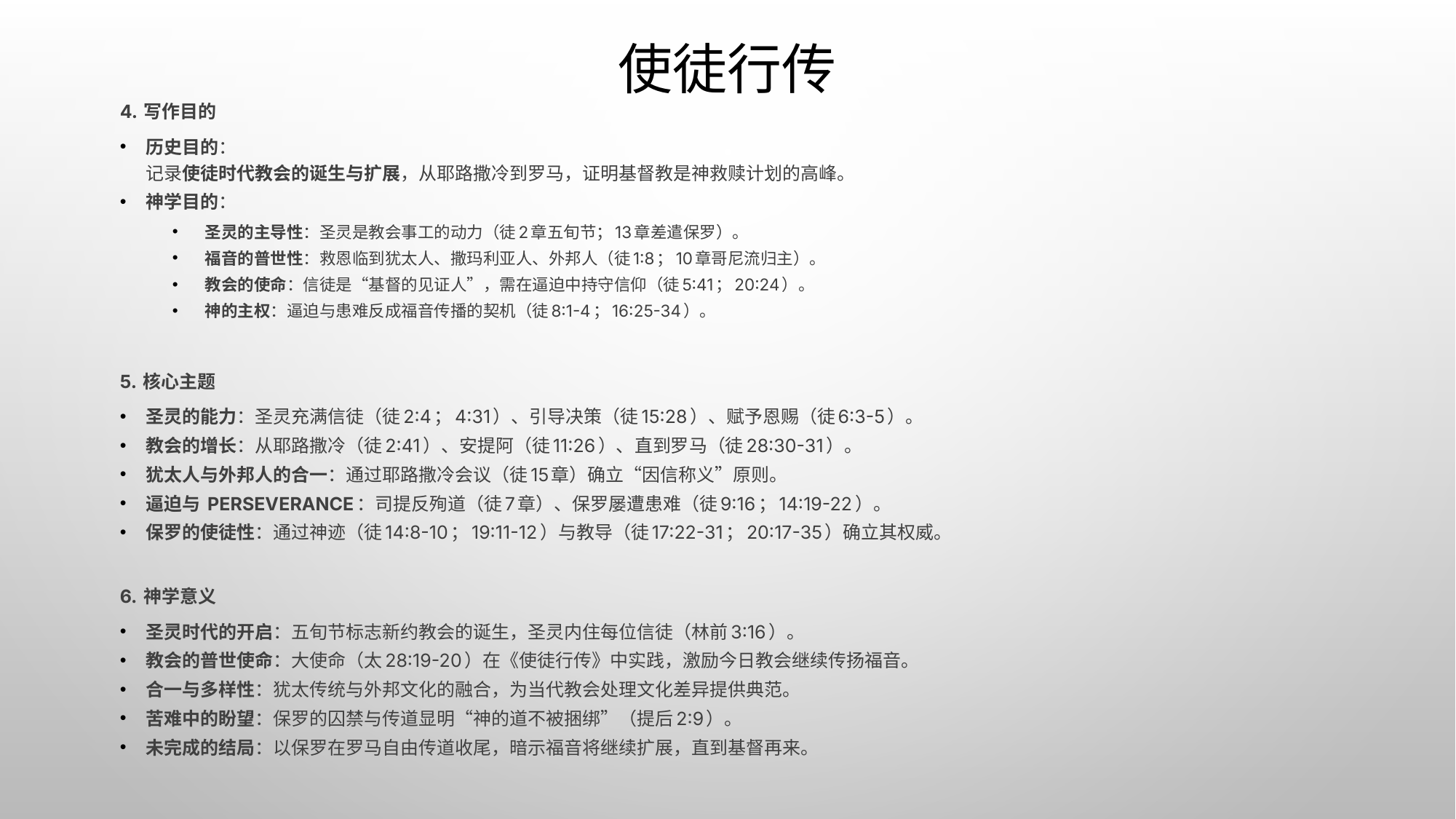

# 使徒行传
4. 写作目的
历史目的：
记录使徒时代教会的诞生与扩展，从耶路撒冷到罗马，证明基督教是神救赎计划的高峰。
神学目的：
圣灵的主导性：圣灵是教会事工的动力（徒2章五旬节；13章差遣保罗）。
福音的普世性：救恩临到犹太人、撒玛利亚人、外邦人（徒1:8；10章哥尼流归主）。
教会的使命：信徒是“基督的见证人”，需在逼迫中持守信仰（徒5:41；20:24）。
神的主权：逼迫与患难反成福音传播的契机（徒8:1-4；16:25-34）。

5. 核心主题
圣灵的能力：圣灵充满信徒（徒2:4；4:31）、引导决策（徒15:28）、赋予恩赐（徒6:3-5）。
教会的增长：从耶路撒冷（徒2:41）、安提阿（徒11:26）、直到罗马（徒28:30-31）。
犹太人与外邦人的合一：通过耶路撒冷会议（徒15章）确立“因信称义”原则。
逼迫与 perseverance：司提反殉道（徒7章）、保罗屡遭患难（徒9:16；14:19-22）。
保罗的使徒性：通过神迹（徒14:8-10；19:11-12）与教导（徒17:22-31；20:17-35）确立其权威。

6. 神学意义
圣灵时代的开启：五旬节标志新约教会的诞生，圣灵内住每位信徒（林前3:16）。
教会的普世使命：大使命（太28:19-20）在《使徒行传》中实践，激励今日教会继续传扬福音。
合一与多样性：犹太传统与外邦文化的融合，为当代教会处理文化差异提供典范。
苦难中的盼望：保罗的囚禁与传道显明“神的道不被捆绑”（提后2:9）。
未完成的结局：以保罗在罗马自由传道收尾，暗示福音将继续扩展，直到基督再来。